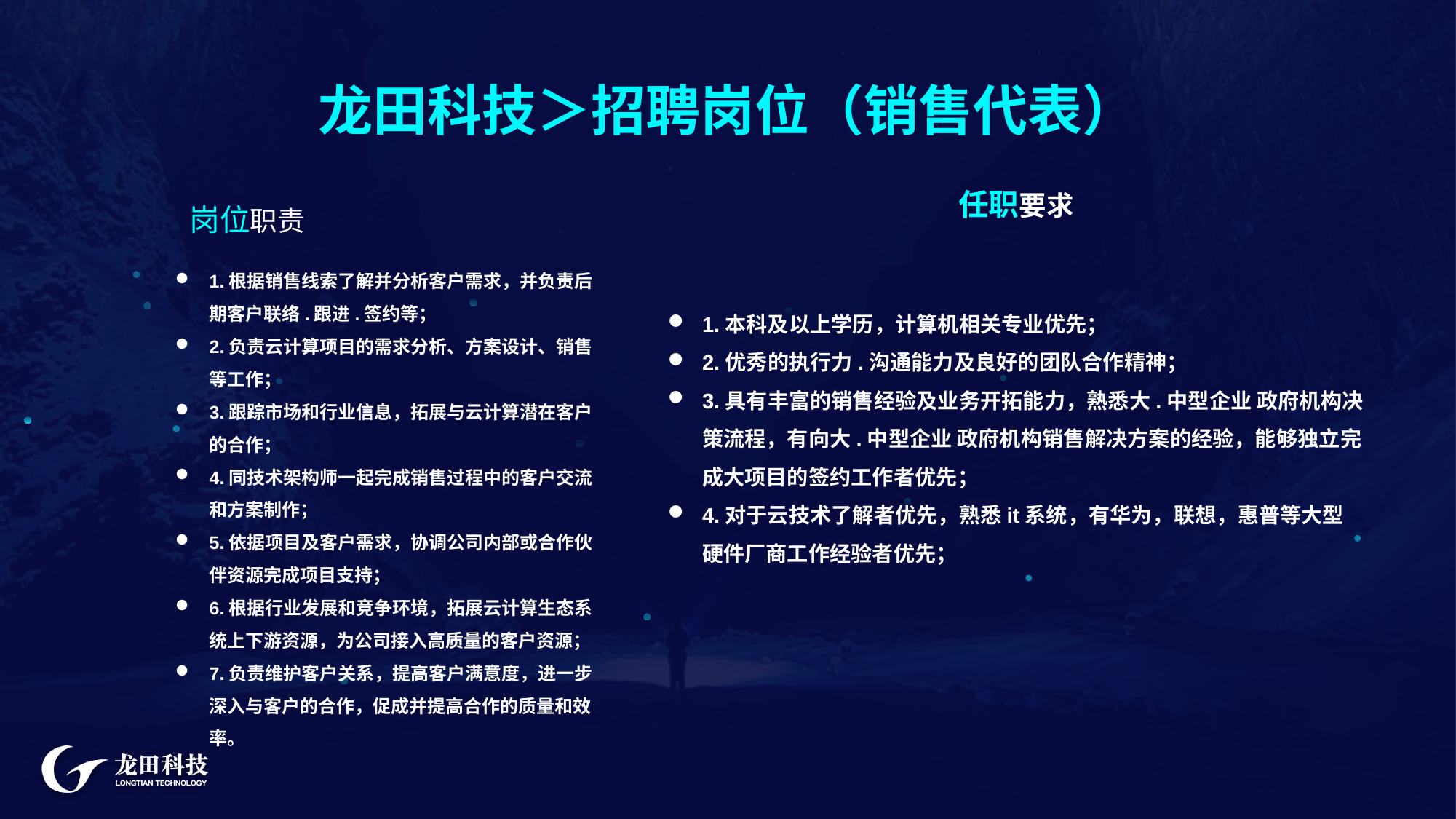

龙田科技＞招聘岗位（销售代表）

任职要求

1.本科及以上学历，计算机相关专业优先；
2.优秀的执行力.沟通能力及良好的团队合作精神；
3.具有丰富的销售经验及业务开拓能力，熟悉大.中型企业 政府机构决策流程，有向大.中型企业 政府机构销售解决方案的经验，能够独立完成大项目的签约工作者优先；
4.对于云技术了解者优先，熟悉it系统，有华为，联想，惠普等大型硬件厂商工作经验者优先；
 岗位职责

1.根据销售线索了解并分析客户需求，并负责后期客户联络.跟进.签约等；
2.负责云计算项目的需求分析、方案设计、销售等工作；
3.跟踪市场和行业信息，拓展与云计算潜在客户的合作；
4.同技术架构师一起完成销售过程中的客户交流和方案制作；
5.依据项目及客户需求，协调公司内部或合作伙伴资源完成项目支持；
6.根据行业发展和竞争环境，拓展云计算生态系统上下游资源，为公司接入高质量的客户资源；
7.负责维护客户关系，提高客户满意度，进一步深入与客户的合作，促成并提高合作的质量和效率。